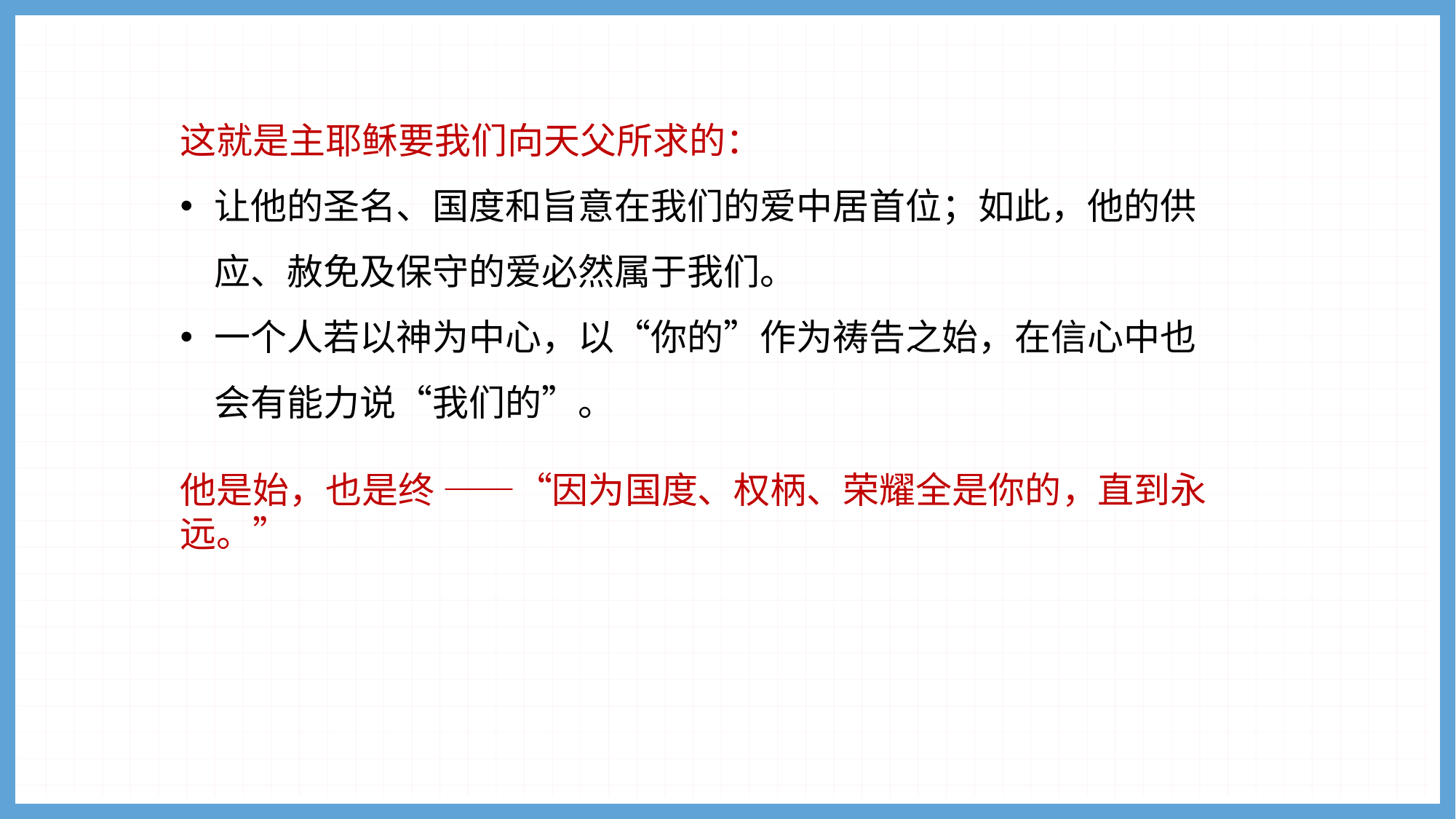

这就是主耶稣要我们向天父所求的：
让他的圣名、国度和旨意在我们的爱中居首位；如此，他的供应、赦免及保守的爱必然属于我们。
一个人若以神为中心，以“你的”作为祷告之始，在信心中也会有能力说“我们的”。

他是始，也是终 ——“因为国度、权柄、荣耀全是你的，直到永远。”